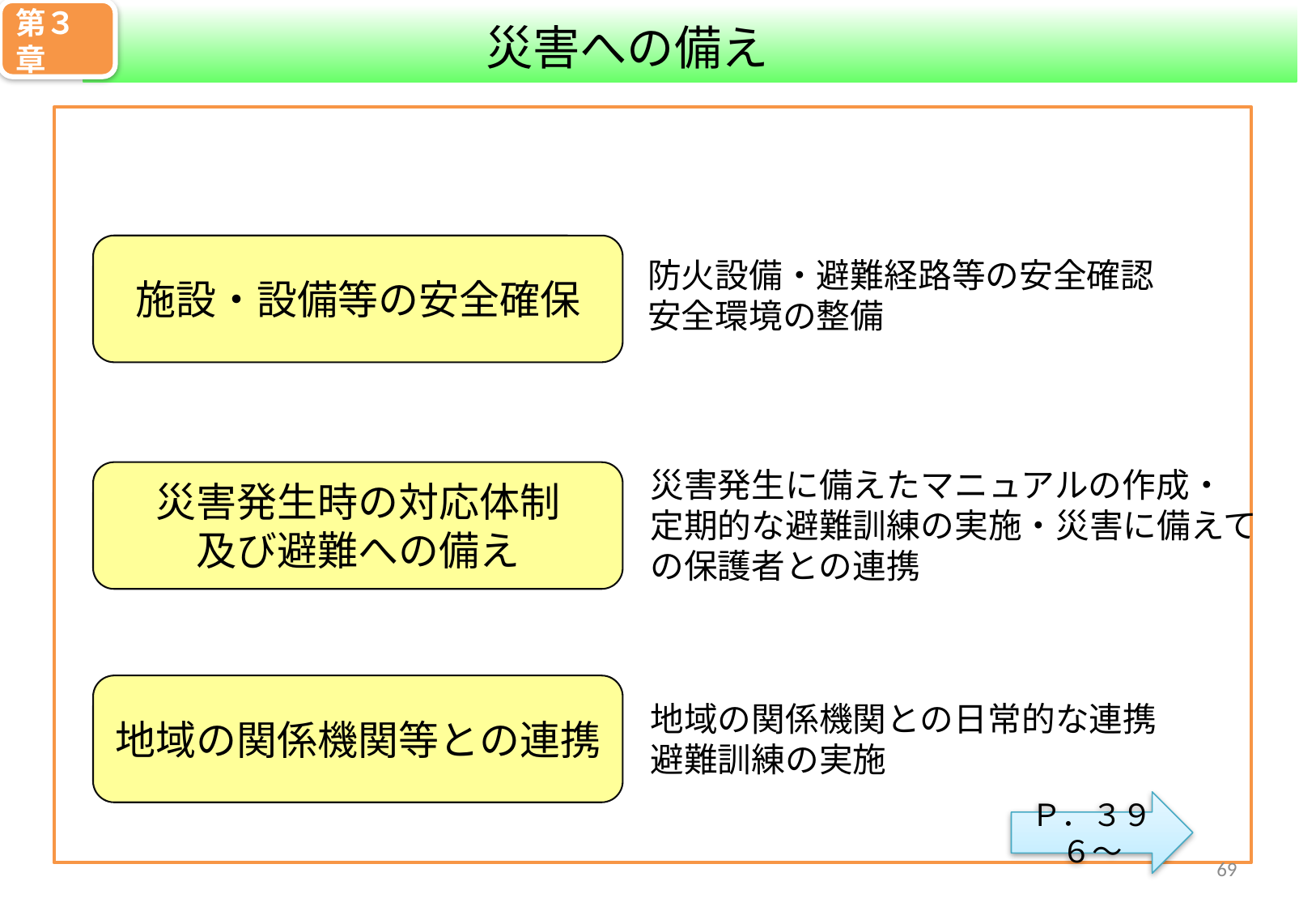

第３章

災害への備え

施設・設備等の安全確保
防火設備・避難経路等の安全確認
安全環境の整備
災害発生に備えたマニュアルの作成・定期的な避難訓練の実施・災害に備えての保護者との連携
災害発生時の対応体制
及び避難への備え
地域の関係機関等との連携
地域の関係機関との日常的な連携
避難訓練の実施
Ｐ．３９６～
69